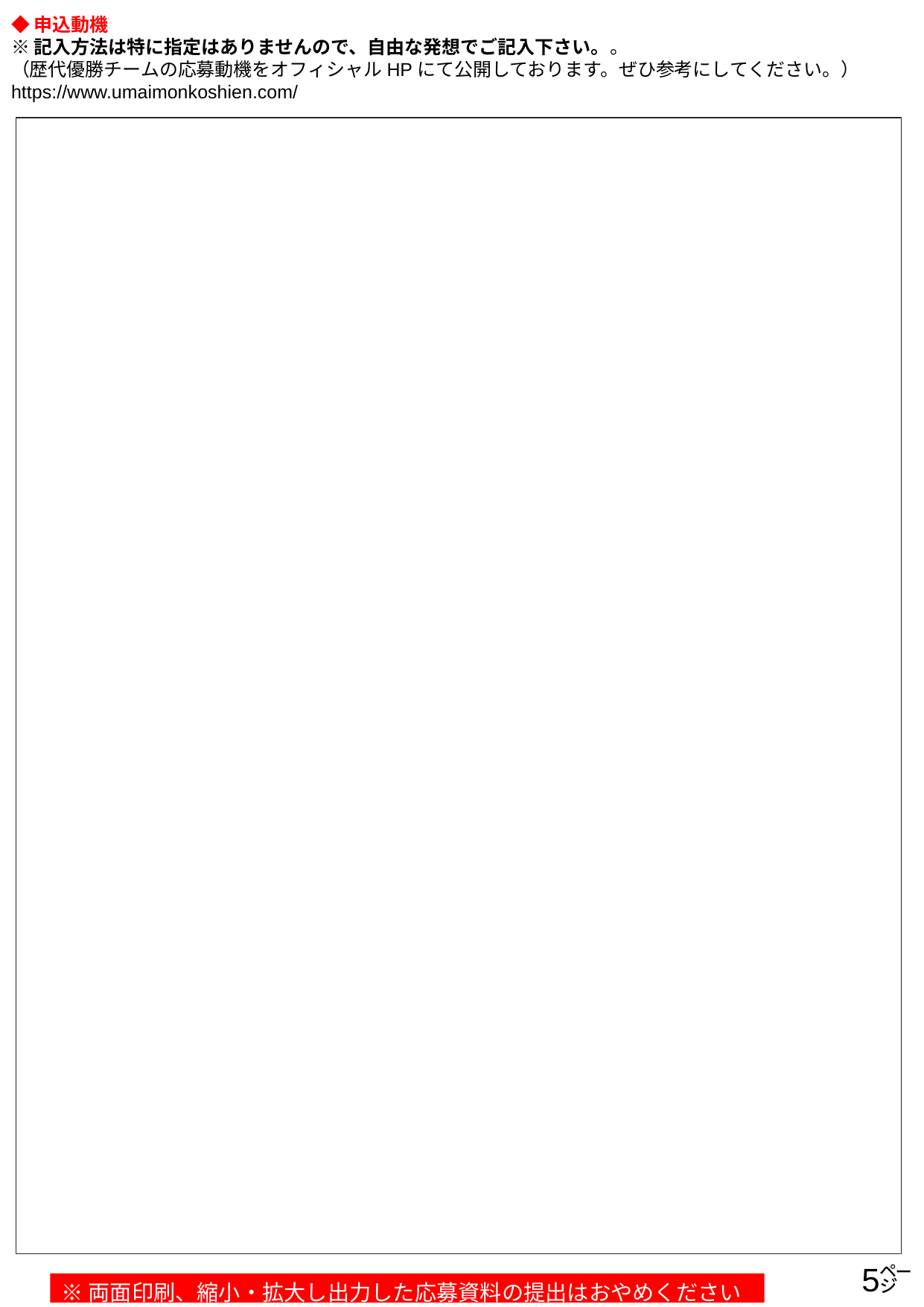

◆申込動機
※記入方法は特に指定はありませんので、自由な発想でご記入下さい。。
（歴代優勝チームの応募動機をオフィシャルHPにて公開しております。ぜひ参考にしてください。）
https://www.umaimonkoshien.com/

5㌻
※両面印刷、縮小・拡大し出力した応募資料の提出はおやめください